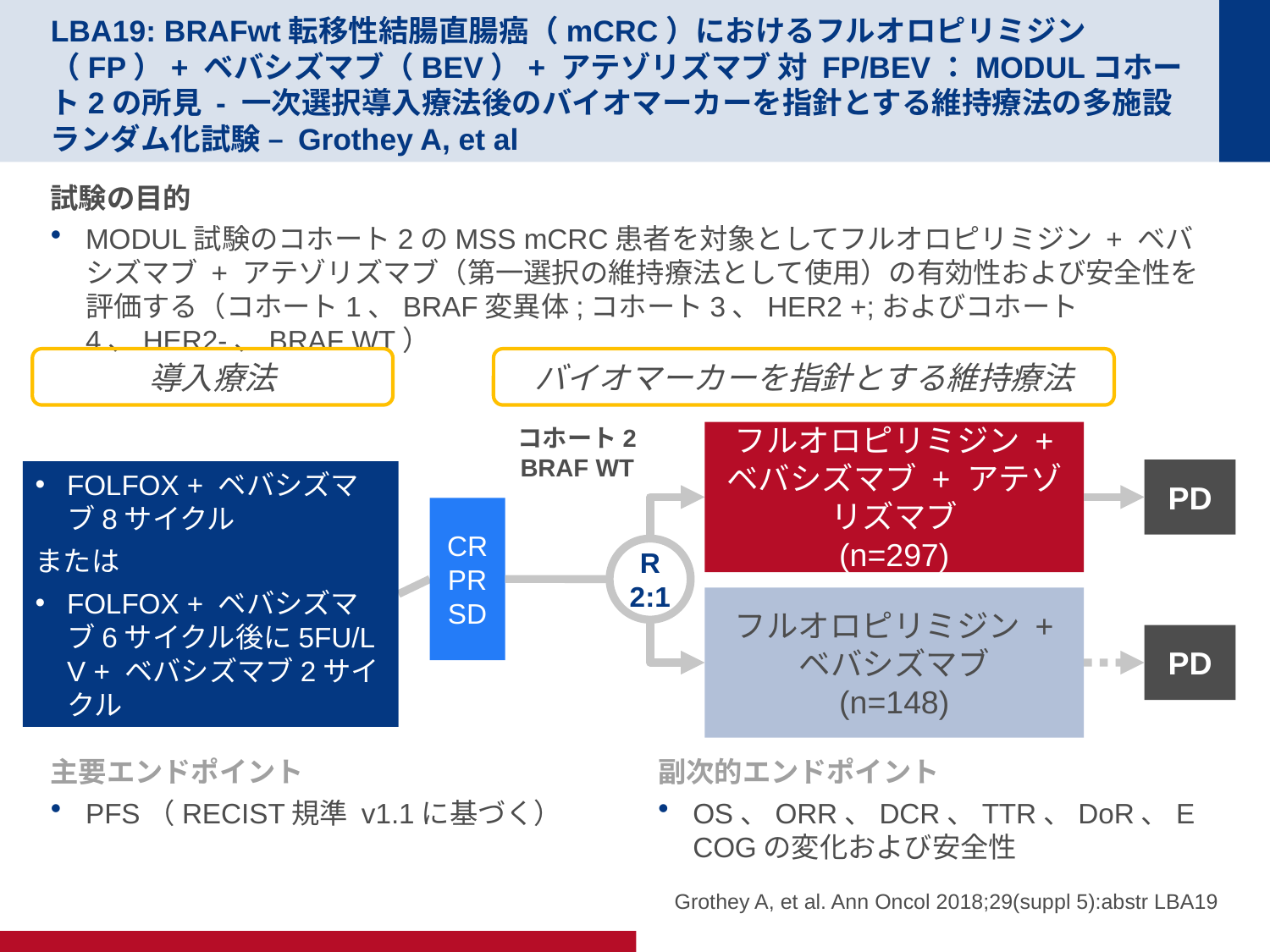

# LBA19: BRAFwt転移性結腸直腸癌（mCRC）におけるフルオロピリミジン（FP）+ ベバシズマブ（BEV）+ アテゾリズマブ 対 FP/BEV：MODULコホート2の所見 - 一次選択導入療法後のバイオマーカーを指針とする維持療法の多施設ランダム化試験 – Grothey A, et al
試験の目的
MODUL試験のコホート2のMSS mCRC患者を対象としてフルオロピリミジン + ベバシズマブ + アテゾリズマブ（第一選択の維持療法として使用）の有効性および安全性を評価する（コホート1、BRAF変異体;コホート3、HER2 +;およびコホート4、HER2-、BRAF WT）
導入療法
バイオマーカーを指針とする維持療法
コホート2 BRAF WT
フルオロピリミジン + ベバシズマブ + アテゾリズマブ
(n=297)
PD
FOLFOX + ベバシズマブ8サイクル
または
FOLFOX + ベバシズマブ6サイクル後に5FU/LV + ベバシズマブ2サイクル
CR
PR
SD
R
2:1
フルオロピリミジン + ベバシズマブ
(n=148)
PD
主要エンドポイント
PFS（RECIST規準 v1.1に基づく）
副次的エンドポイント
OS、ORR、DCR、TTR、DoR、ECOGの変化および安全性
Grothey A, et al. Ann Oncol 2018;29(suppl 5):abstr LBA19